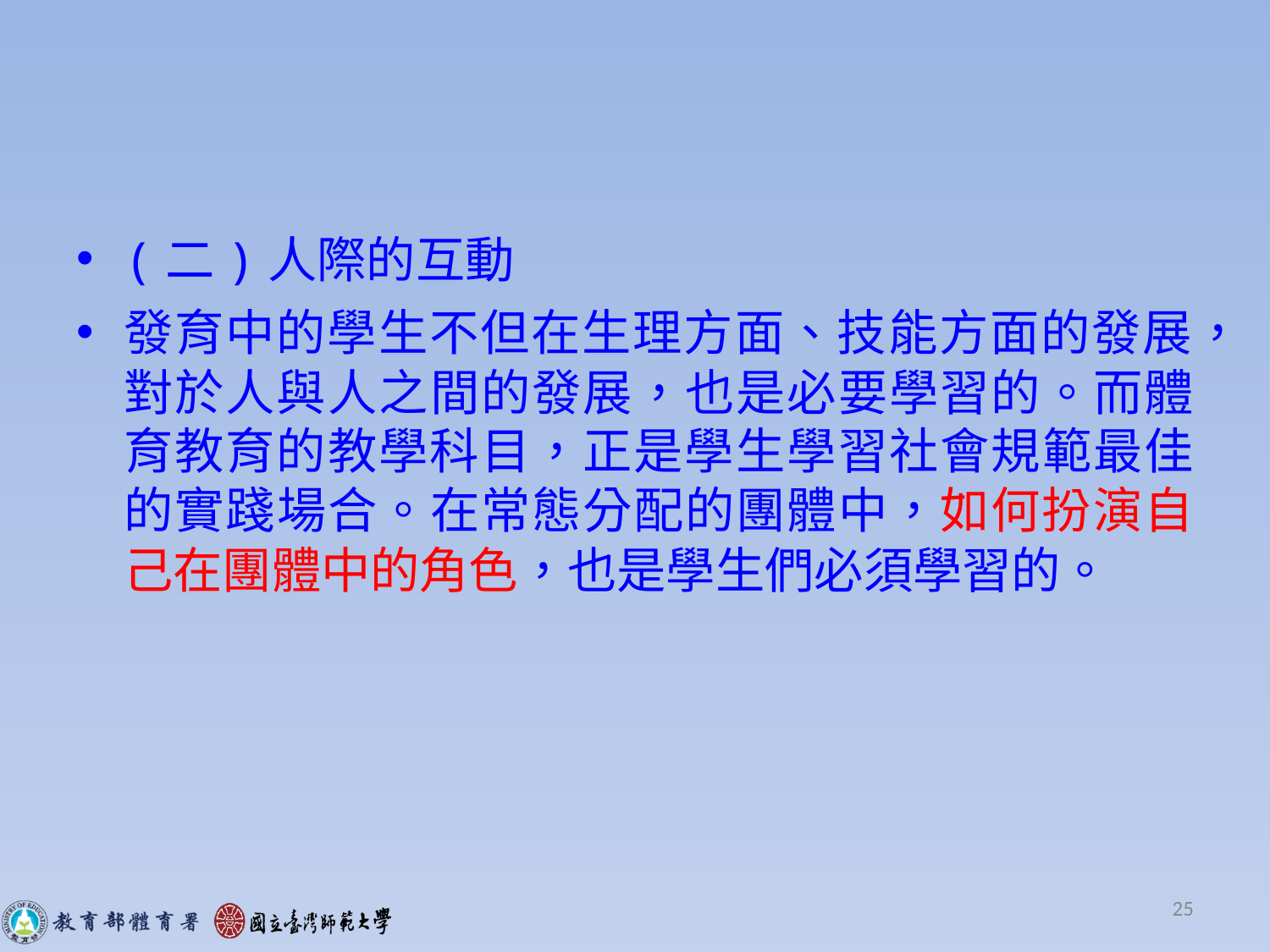

#
(二)人際的互動
發育中的學生不但在生理方面、技能方面的發展，對於人與人之間的發展，也是必要學習的。而體育教育的教學科目，正是學生學習社會規範最佳的實踐場合。在常態分配的團體中，如何扮演自己在團體中的角色，也是學生們必須學習的。
25